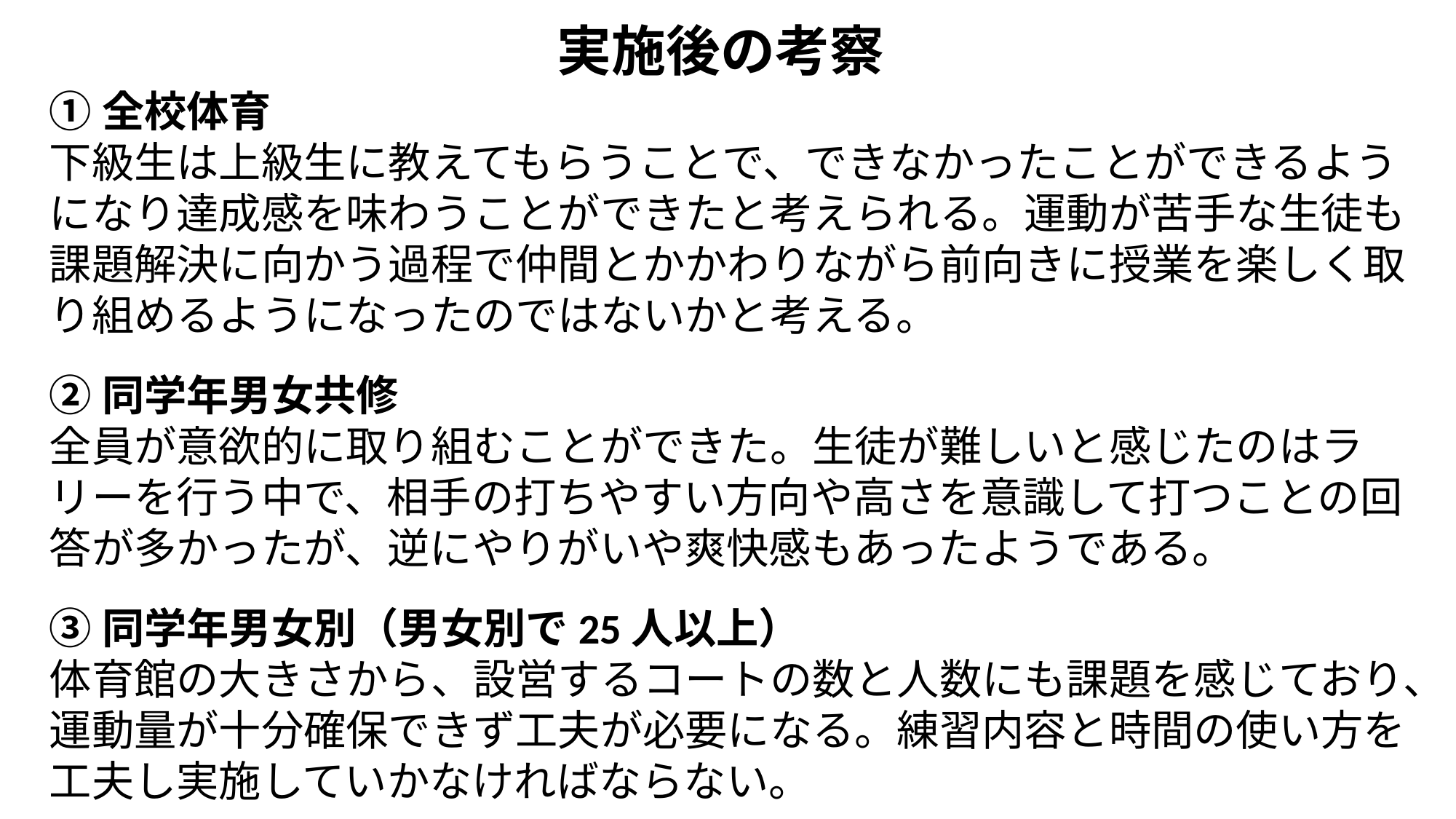

実施後の考察
①全校体育
下級生は上級生に教えてもらうことで、できなかったことができるようになり達成感を味わうことができたと考えられる。運動が苦手な生徒も課題解決に向かう過程で仲間とかかわりながら前向きに授業を楽しく取り組めるようになったのではないかと考える。

②同学年男女共修
全員が意欲的に取り組むことができた。生徒が難しいと感じたのはラリーを行う中で、相手の打ちやすい方向や高さを意識して打つことの回答が多かったが、逆にやりがいや爽快感もあったようである。

③同学年男女別（男女別で25人以上）
体育館の大きさから、設営するコートの数と人数にも課題を感じており、運動量が十分確保できず工夫が必要になる。練習内容と時間の使い方を工夫し実施していかなければならない。